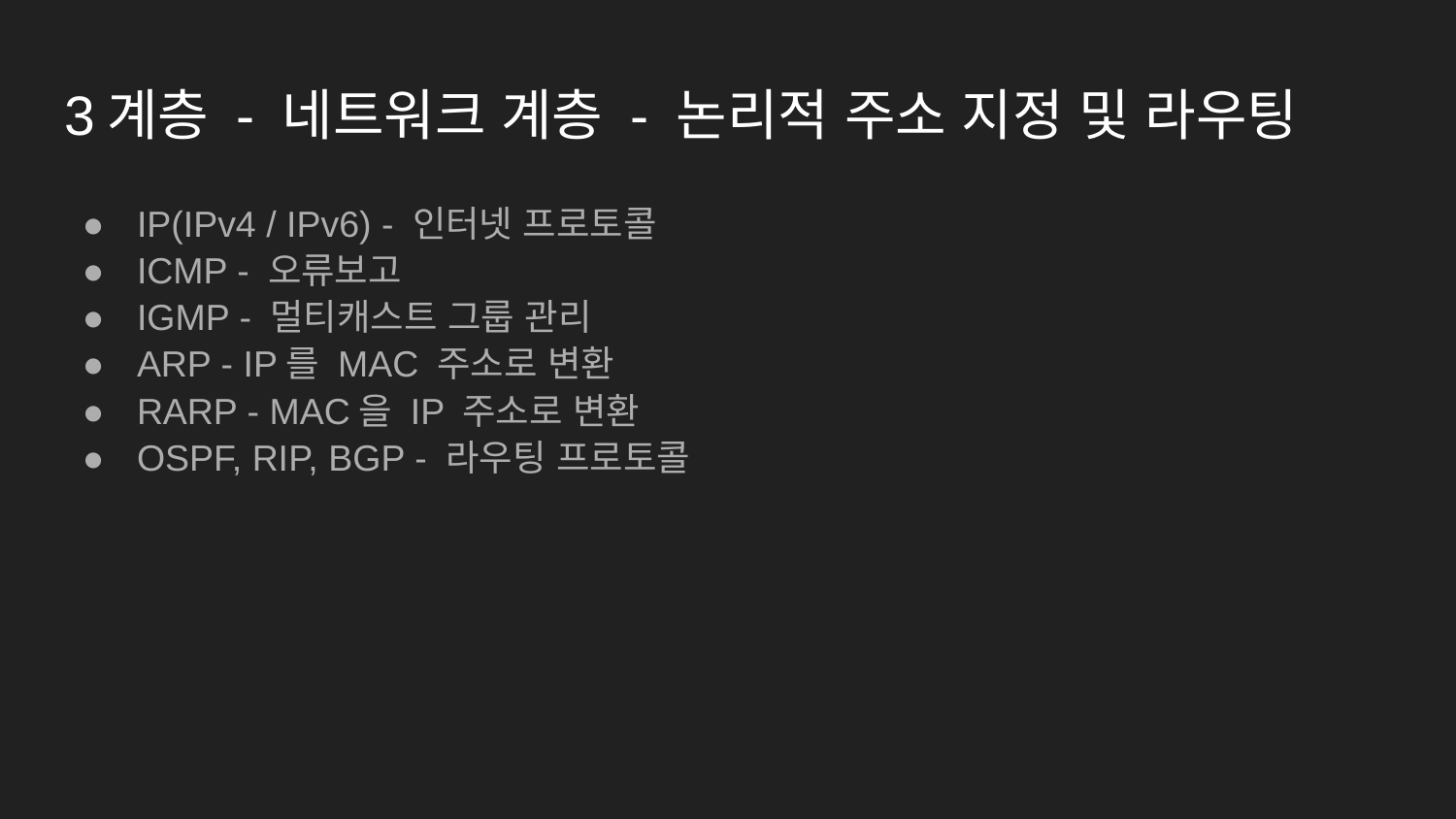

# 3계층 - 네트워크 계층 - 논리적 주소 지정 및 라우팅
IP(IPv4 / IPv6) - 인터넷 프로토콜
ICMP - 오류보고
IGMP - 멀티캐스트 그룹 관리
ARP - IP를 MAC 주소로 변환
RARP - MAC을 IP 주소로 변환
OSPF, RIP, BGP - 라우팅 프로토콜